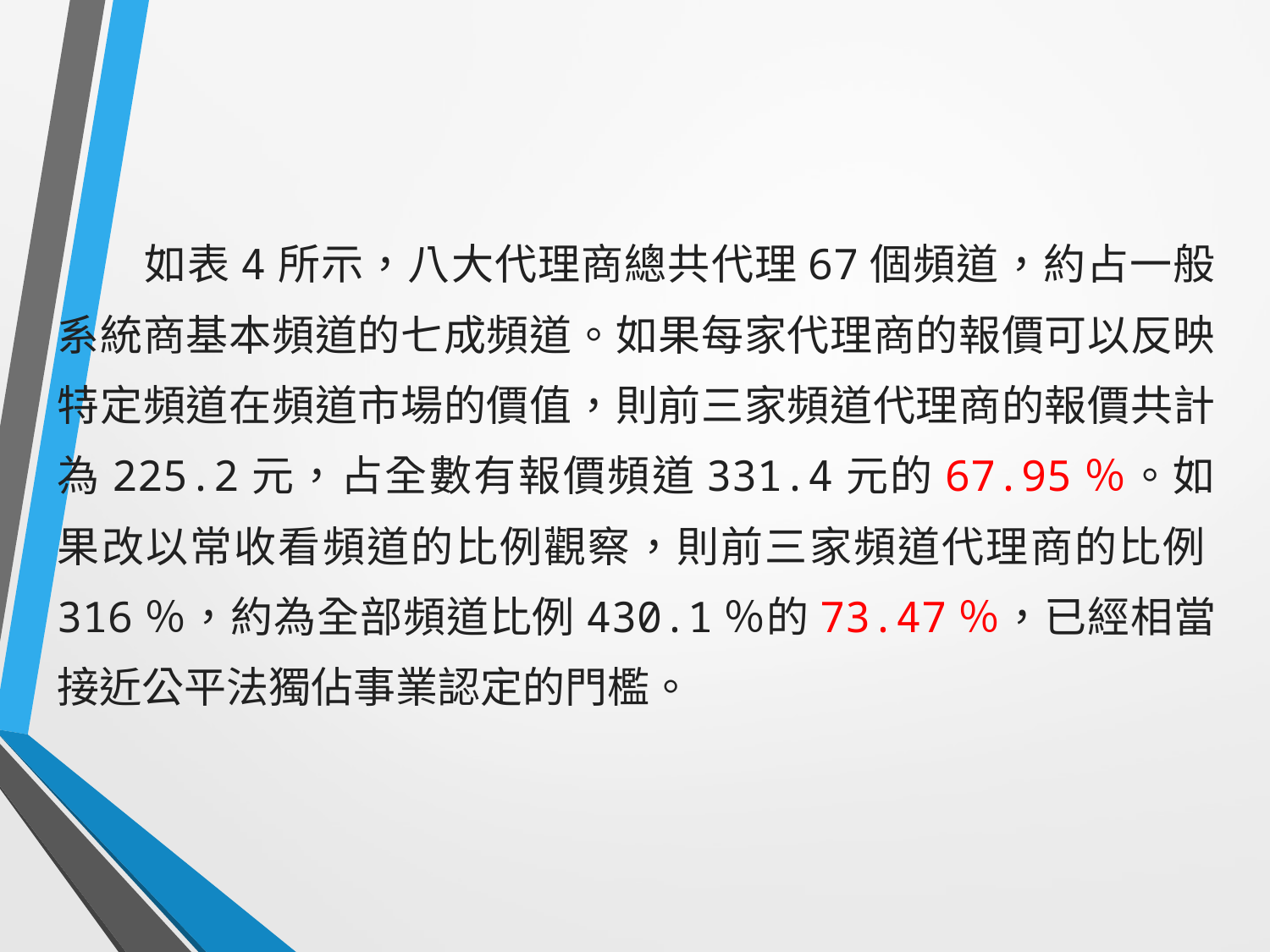

#
　　如表4所示，八大代理商總共代理67個頻道，約占一般系統商基本頻道的七成頻道。如果每家代理商的報價可以反映特定頻道在頻道市場的價值，則前三家頻道代理商的報價共計為225.2元，占全數有報價頻道331.4元的67.95％。如果改以常收看頻道的比例觀察，則前三家頻道代理商的比例316％，約為全部頻道比例430.1％的73.47％，已經相當接近公平法獨佔事業認定的門檻。